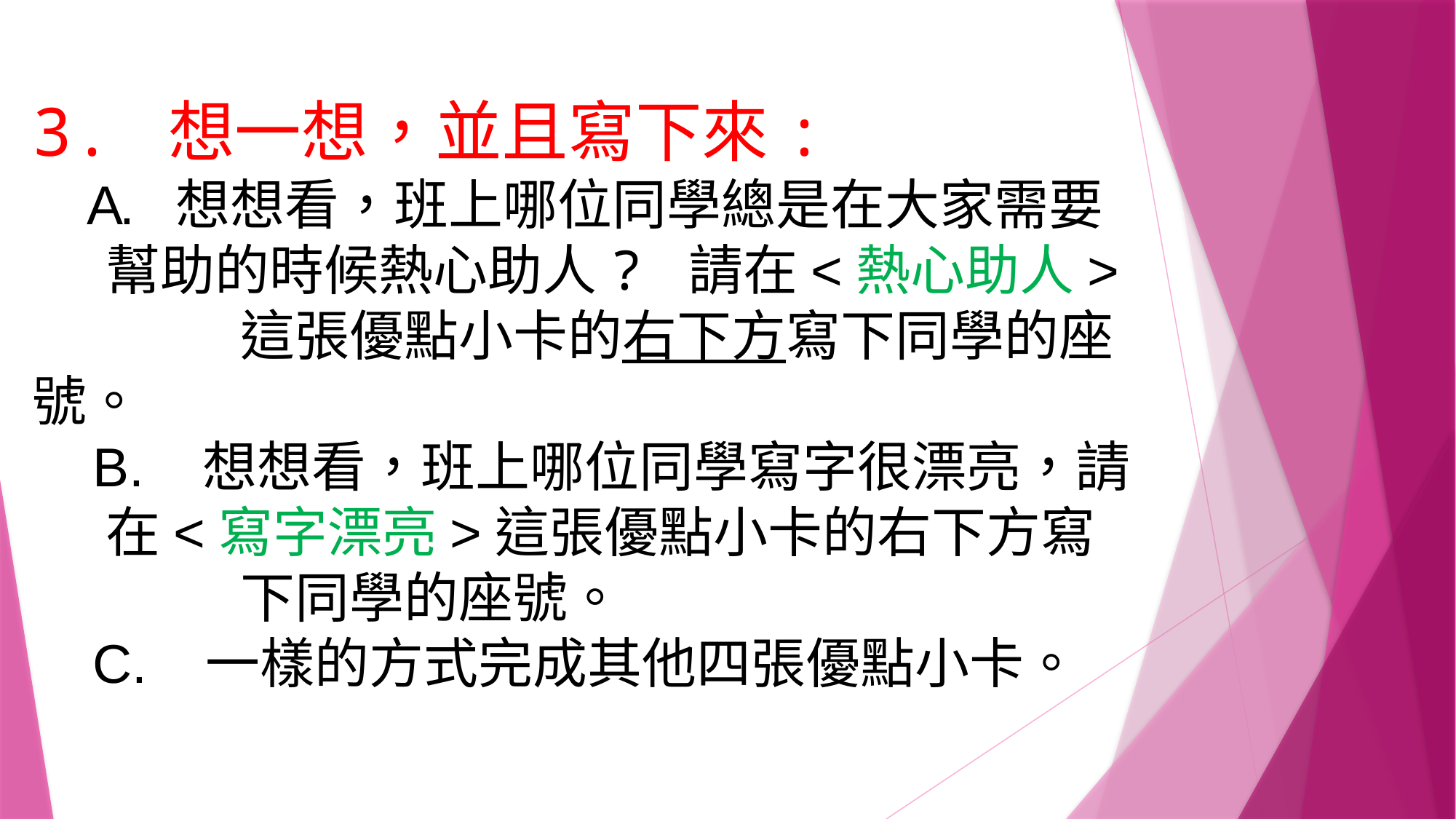

3. 想一想，並且寫下來:
想想看，班上哪位同學總是在大家需要
     幫助的時候熱心助人? 請在<熱心助人>
                這張優點小卡的右下方寫下同學的座號。
    B.   想想看，班上哪位同學寫字很漂亮，請
     在<寫字漂亮>這張優點小卡的右下方寫
                下同學的座號。
    C.   一樣的方式完成其他四張優點小卡。